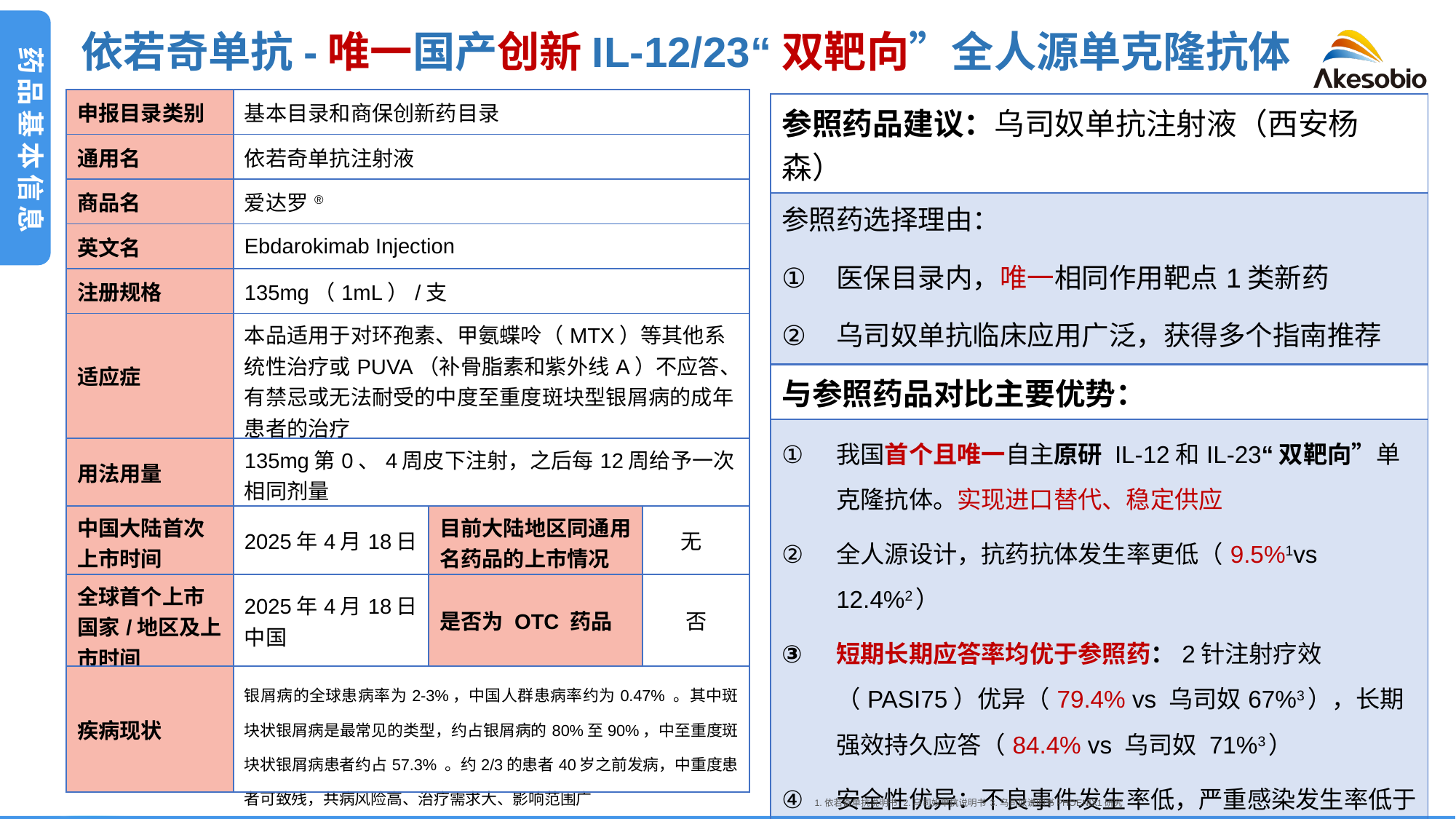

依若奇单抗-唯一国产创新IL-12/23“双靶向”全人源单克隆抗体
药品基本信息
| 申报目录类别 | 基本目录和商保创新药目录 |  |  |
| --- | --- | --- | --- |
| 通用名 | 依若奇单抗注射液 |  |  |
| 商品名 | 爱达罗® |  |  |
| 英文名 | Ebdarokimab Injection |  |  |
| 注册规格 | 135mg（1mL）/支 |  |  |
| 适应症 | 本品适用于对环孢素、甲氨蝶呤（MTX）等其他系统性治疗或PUVA（补骨脂素和紫外线A）不应答、有禁忌或无法耐受的中度至重度斑块型银屑病的成年患者的治疗 |  |  |
| 用法用量 | 135mg第0、4周皮下注射，之后每12周给予一次相同剂量 |  |  |
| 中国大陆首次上市时间 | 2025年4月18日 | 目前大陆地区同通用名药品的上市情况 | 无 |
| 全球首个上市国家/地区及上市时间 | 2025年4月18日 中国 | 是否为 OTC 药品 | 否 |
| 疾病现状 | 银屑病的全球患病率为2-3%，中国⼈群患病率约为0.47% 。其中斑块状银屑病是最常⻅的类型，约占银屑病的80%至90%，中至重度斑块状银屑病患者约占57.3% 。约2/3的患者40岁之前发病，中重度患者可致残，共病风险高、治疗需求大、影响范围广 |  |  |
| 参照药品建议：乌司奴单抗注射液（西安杨森） |
| --- |
| 参照药选择理由： 医保目录内，唯一相同作用靶点1类新药 乌司奴单抗临床应用广泛，获得多个指南推荐 |
| 与参照药品对比主要优势： |
| --- |
| 我国首个且唯一自主原研 IL-12和IL-23“双靶向”单克隆抗体。实现进口替代、稳定供应 全人源设计，抗药抗体发生率更低（9.5%1vs 12.4%2） 短期长期应答率均优于参照药：2针注射疗效（PASI75）优异（79.4% vs 乌司奴67%3），长期强效持久应答（84.4% vs 乌司奴 71%3） 安全性优异：不良事件发生率低，严重感染发生率低于参照药品1，2，无炎症性肠病风险。 |

1.依若奇单抗说明书  2.乌司奴单抗说明书 3.乌司奴说明书PHOENIX1研究